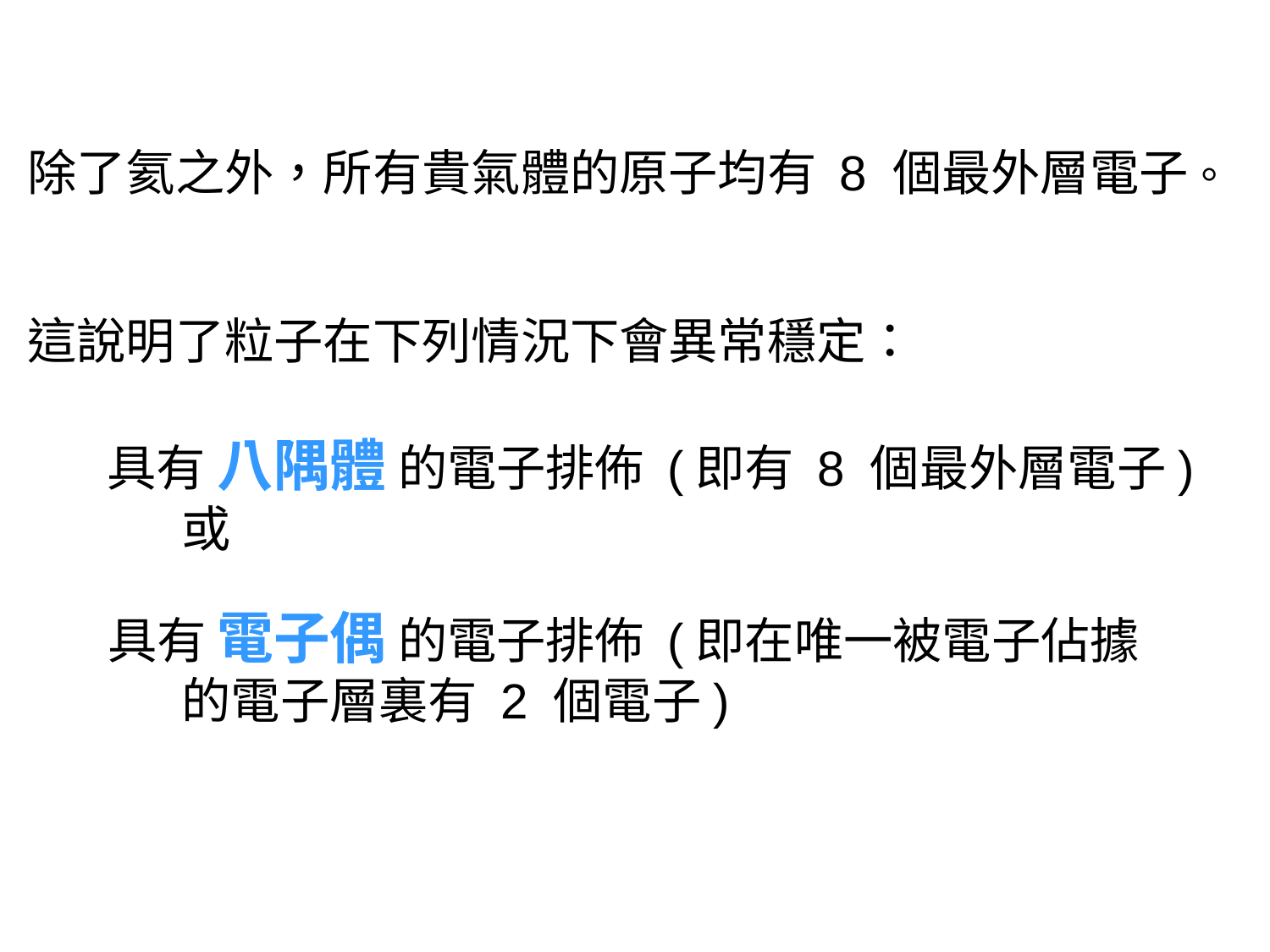

除了氦之外，所有貴氣體的原子均有 8 個最外層電子。
這說明了粒子在下列情況下會異常穩定：
具有 八隅體 的電子排佈 (即有 8 個最外層電子) 或
具有 電子偶 的電子排佈 (即在唯一被電子佔據的電子層裏有 2 個電子)